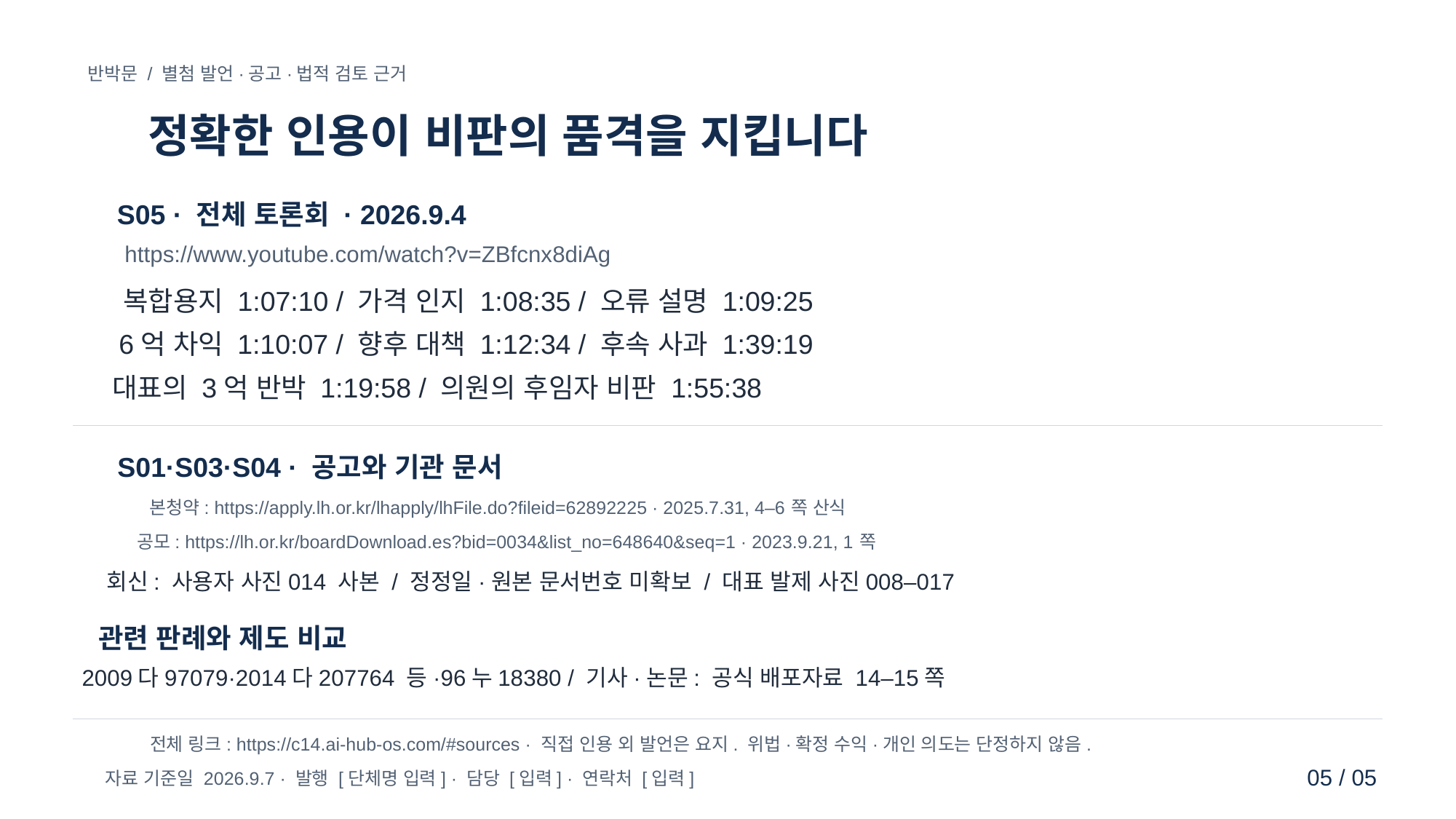

반박문 / 별첨 발언·공고·법적 검토 근거
정확한 인용이 비판의 품격을 지킵니다
S05 · 전체 토론회 · 2026.9.4
https://www.youtube.com/watch?v=ZBfcnx8diAg
복합용지 1:07:10 / 가격 인지 1:08:35 / 오류 설명 1:09:25
6억 차익 1:10:07 / 향후 대책 1:12:34 / 후속 사과 1:39:19
대표의 3억 반박 1:19:58 / 의원의 후임자 비판 1:55:38

S01·S03·S04 · 공고와 기관 문서
본청약: https://apply.lh.or.kr/lhapply/lhFile.do?fileid=62892225 · 2025.7.31, 4–6쪽 산식
공모: https://lh.or.kr/boardDownload.es?bid=0034&list_no=648640&seq=1 · 2023.9.21, 1쪽
회신: 사용자 사진014 사본 / 정정일·원본 문서번호 미확보 / 대표 발제 사진008–017
관련 판례와 제도 비교
2009다97079·2014다207764 등·96누18380 / 기사·논문: 공식 배포자료 14–15쪽

전체 링크: https://c14.ai-hub-os.com/#sources · 직접 인용 외 발언은 요지. 위법·확정 수익·개인 의도는 단정하지 않음.
05 / 05
자료 기준일 2026.9.7 · 발행 [단체명 입력] · 담당 [입력] · 연락처 [입력]